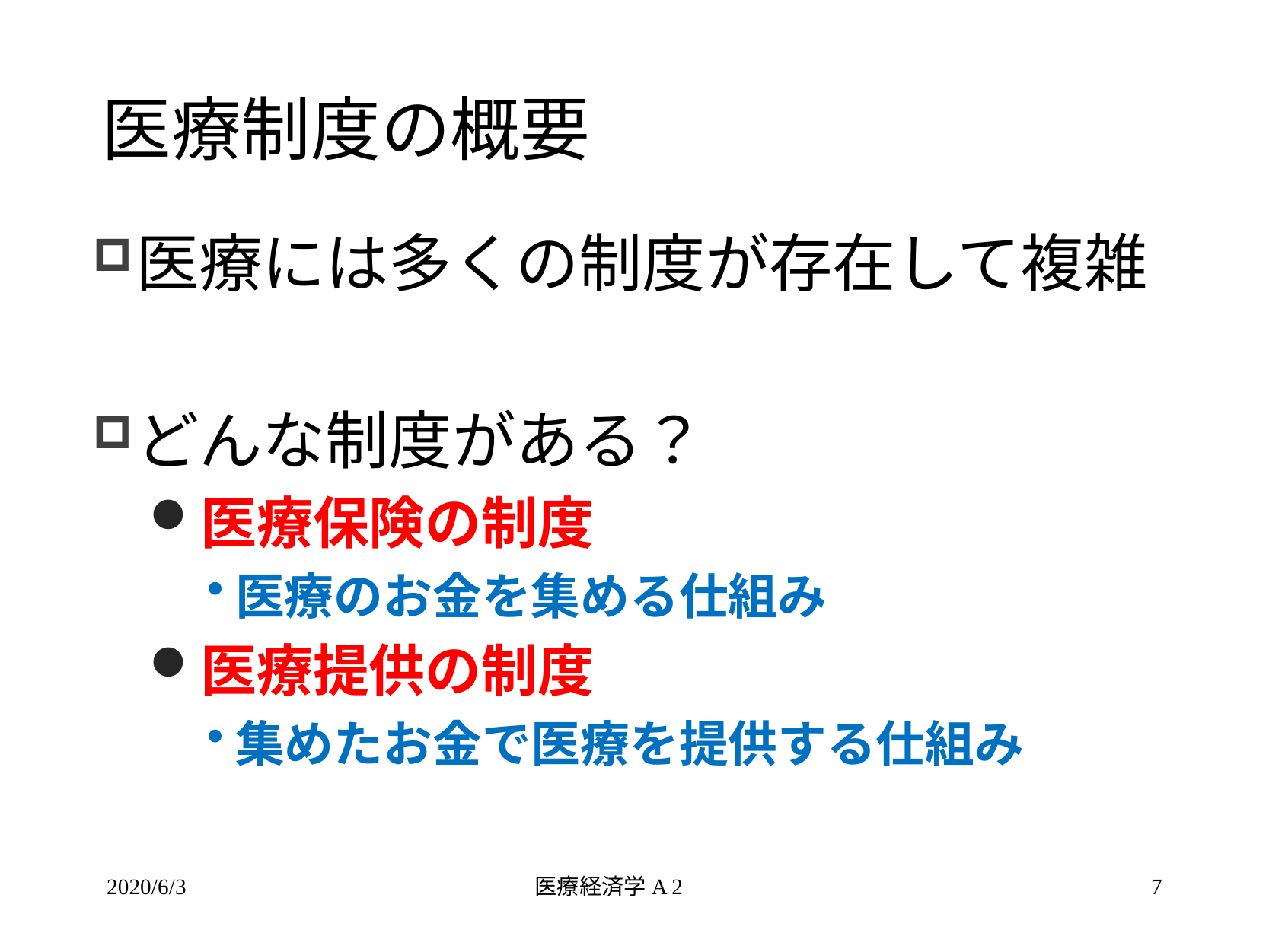

# 医療制度の概要
医療には多くの制度が存在して複雑

どんな制度がある？
医療保険の制度
医療のお金を集める仕組み
医療提供の制度
集めたお金で医療を提供する仕組み

2020/6/3
医療経済学A 2
7